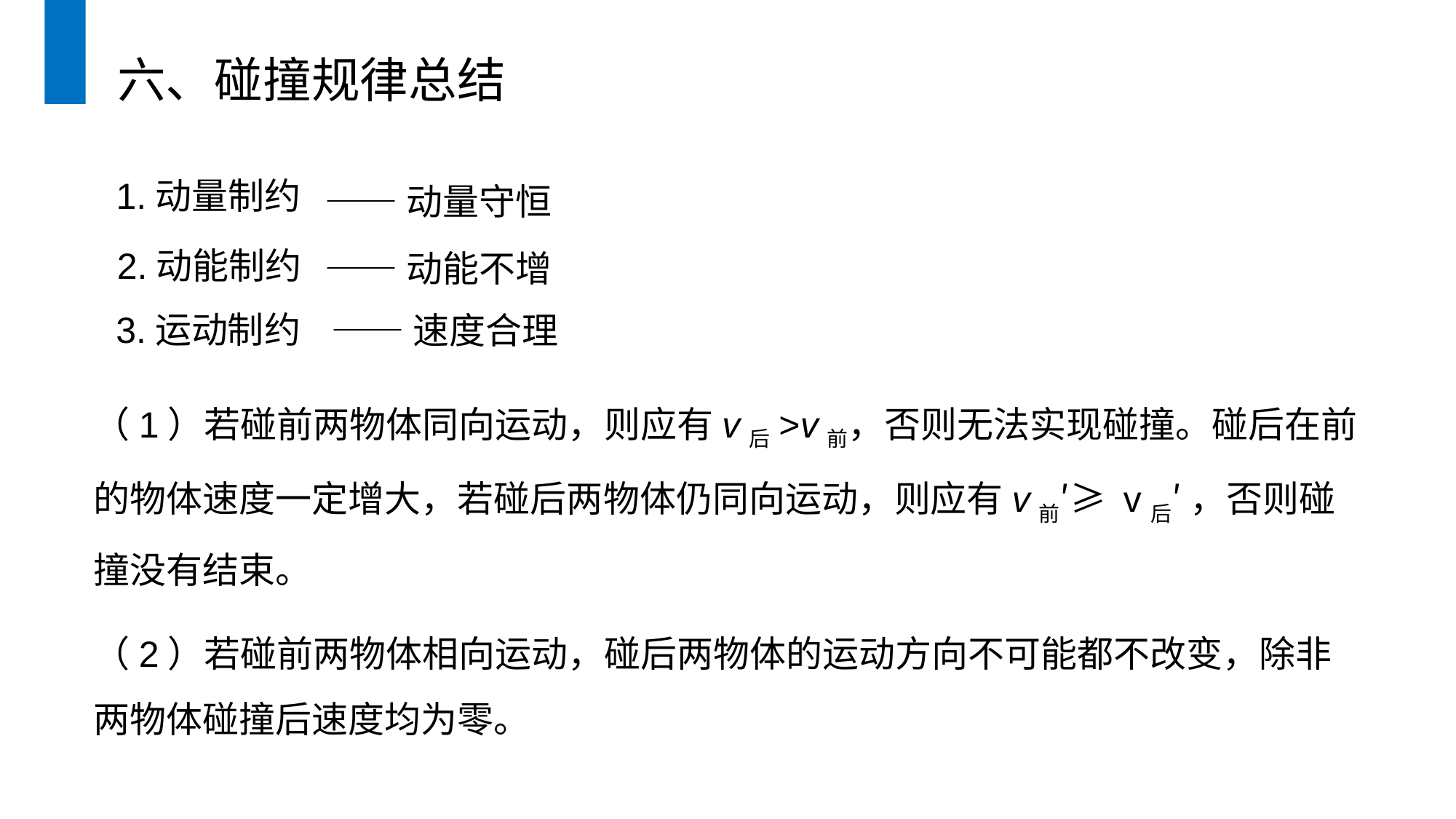

六、碰撞规律总结
1.动量制约
——动量守恒
2.动能制约

——动能不增
3.运动制约
——速度合理
（1）若碰前两物体同向运动，则应有v后>v前，否则无法实现碰撞。碰后在前的物体速度一定增大，若碰后两物体仍同向运动，则应有v前′≥ v后′ ，否则碰撞没有结束。
（2）若碰前两物体相向运动，碰后两物体的运动方向不可能都不改变，除非两物体碰撞后速度均为零。